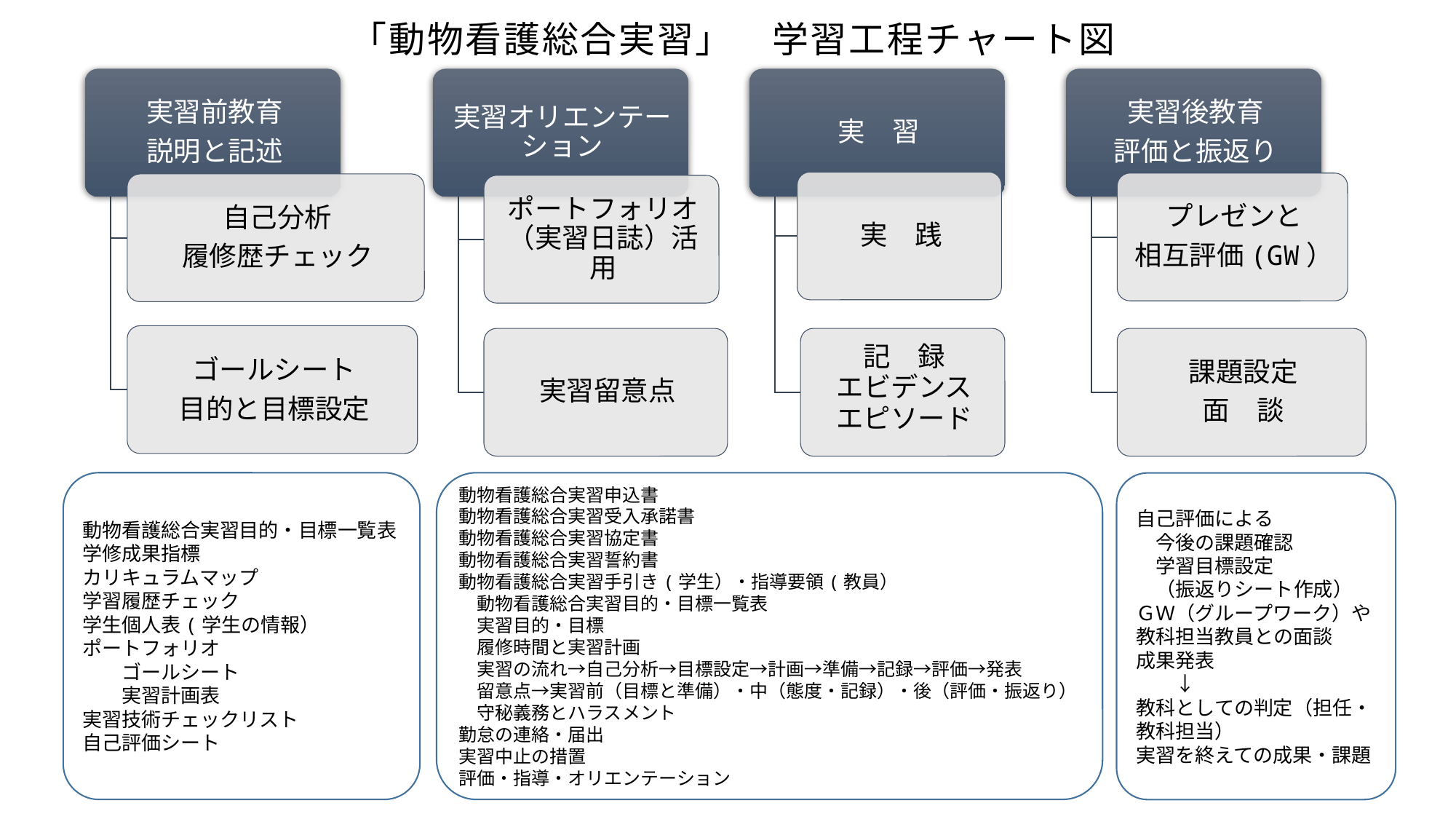

# 「動物看護総合実習」　学習工程チャート図
実習前教育
説明と記述
自己分析
履修歴チェック

ゴールシート
目的と目標設定

実習オリエンテーション
ポートフォリオ（実習日誌）活用
実習留意点
実　習
実　践
記　録
エビデンス
エピソード
実習後教育
評価と振返り
プレゼンと
相互評価(GW）
課題設定
面　談
動物看護総合実習目的・目標一覧表
学修成果指標
カリキュラムマップ
学習履歴チェック
学生個人表(学生の情報）
ポートフォリオ
　　ゴールシート
　　実習計画表
実習技術チェックリスト
自己評価シート
動物看護総合実習申込書
動物看護総合実習受入承諾書
動物看護総合実習協定書
動物看護総合実習誓約書
動物看護総合実習手引き(学生）・指導要領(教員）
　動物看護総合実習目的・目標一覧表
　実習目的・目標
　履修時間と実習計画
　実習の流れ→自己分析→目標設定→計画→準備→記録→評価→発表
　留意点→実習前（目標と準備）・中（態度・記録）・後（評価・振返り）
　守秘義務とハラスメント
勤怠の連絡・届出
実習中止の措置
評価・指導・オリエンテーション
自己評価による
　今後の課題確認
　学習目標設定
　（振返りシート作成）
ＧＷ（グループワーク）や教科担当教員との面談
成果発表
　　↓
教科としての判定（担任・教科担当）
実習を終えての成果・課題